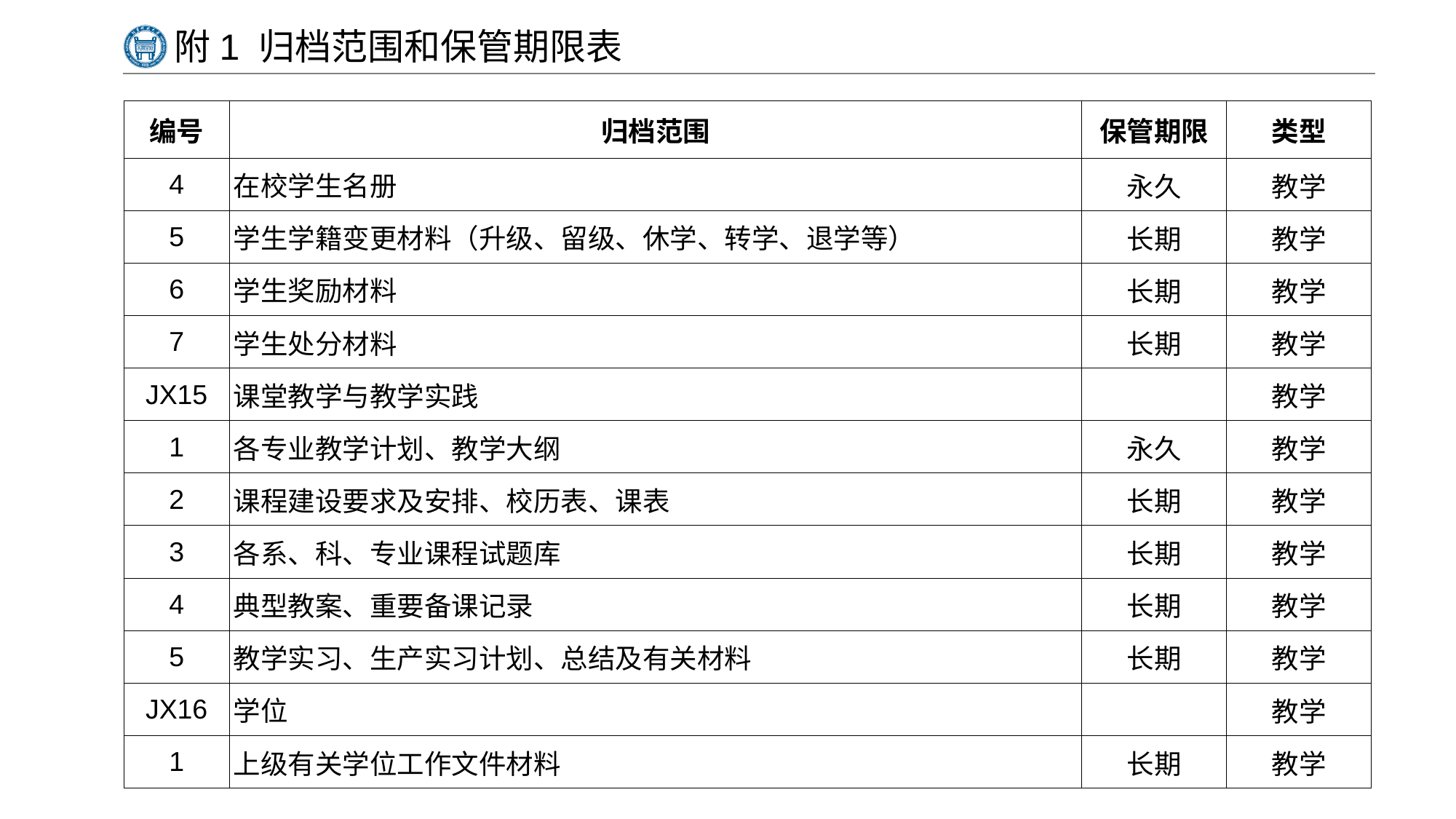

# 附1 归档范围和保管期限表
| 编号 | 归档范围 | 保管期限 | 类型 |
| --- | --- | --- | --- |
| 4 | 在校学生名册 | 永久 | 教学 |
| 5 | 学生学籍变更材料（升级、留级、休学、转学、退学等） | 长期 | 教学 |
| 6 | 学生奖励材料 | 长期 | 教学 |
| 7 | 学生处分材料 | 长期 | 教学 |
| JX15 | 课堂教学与教学实践 |  | 教学 |
| 1 | 各专业教学计划、教学大纲 | 永久 | 教学 |
| 2 | 课程建设要求及安排、校历表、课表 | 长期 | 教学 |
| 3 | 各系、科、专业课程试题库 | 长期 | 教学 |
| 4 | 典型教案、重要备课记录 | 长期 | 教学 |
| 5 | 教学实习、生产实习计划、总结及有关材料 | 长期 | 教学 |
| JX16 | 学位 |  | 教学 |
| 1 | 上级有关学位工作文件材料 | 长期 | 教学 |